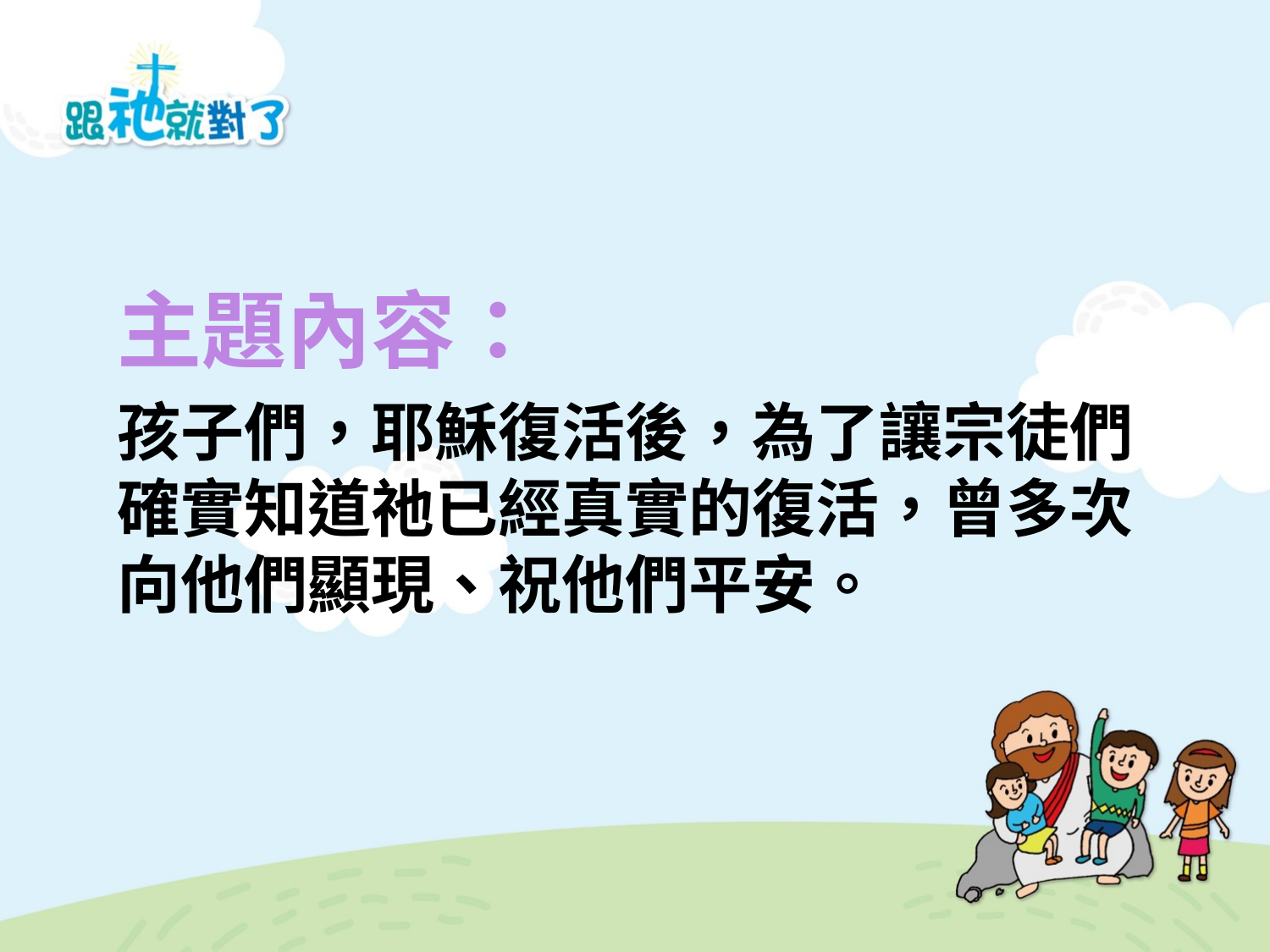

主題內容：
孩子們，耶穌復活後，為了讓宗徒們確實知道祂已經真實的復活，曾多次向他們顯現、祝他們平安。